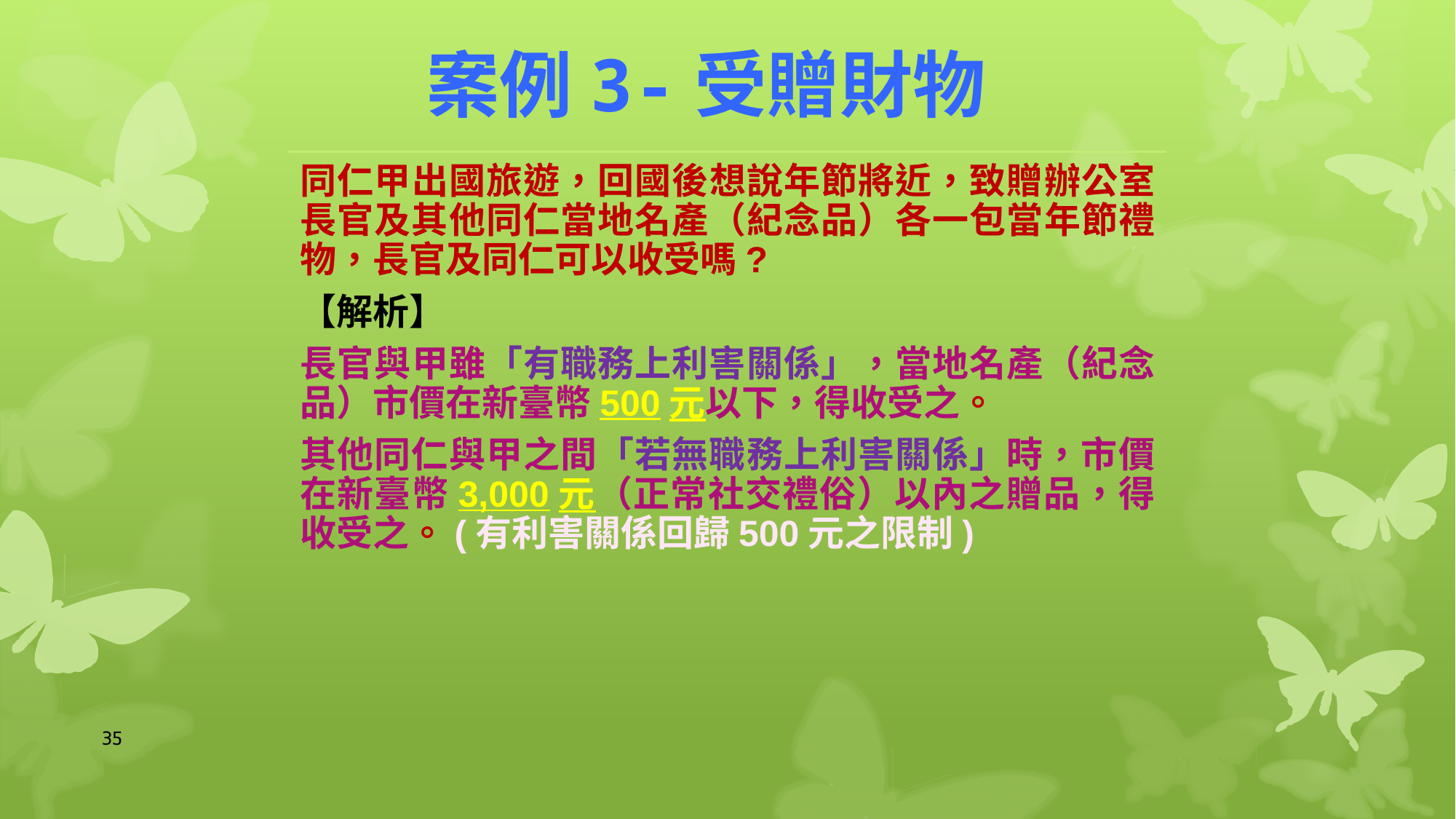

# 案例3-受贈財物
同仁甲出國旅遊，回國後想說年節將近，致贈辦公室長官及其他同仁當地名產（紀念品）各一包當年節禮物，長官及同仁可以收受嗎?
【解析】
長官與甲雖「有職務上利害關係」，當地名產（紀念品）市價在新臺幣500元以下，得收受之。
其他同仁與甲之間「若無職務上利害關係」時，市價在新臺幣3,000元（正常社交禮俗）以內之贈品，得收受之。(有利害關係回歸500元之限制)
35